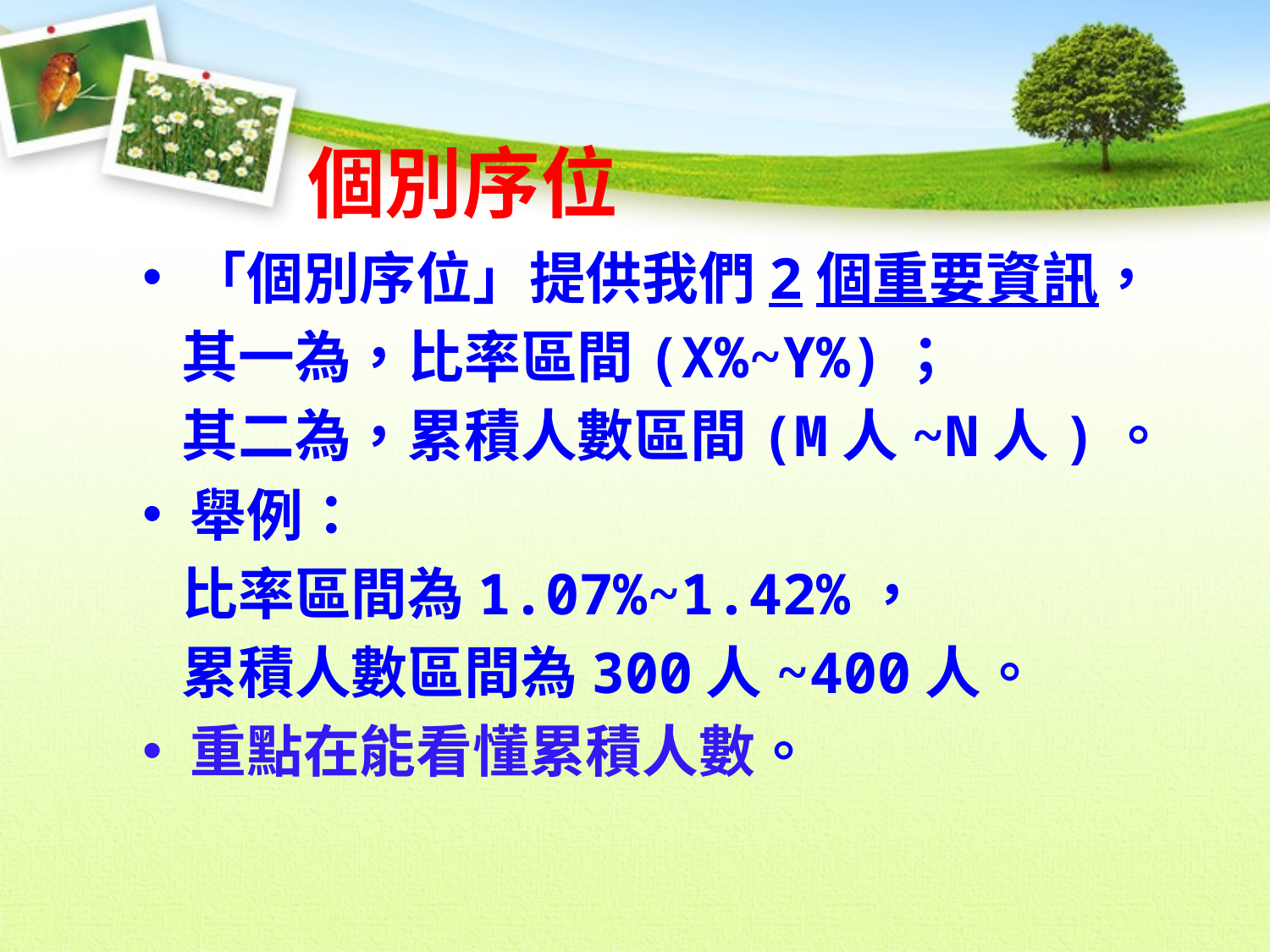

個別序位
「個別序位」提供我們2個重要資訊，
  其一為，比率區間(X%~Y%)；
  其二為，累積人數區間(M人~N人)。
舉例：
  比率區間為1.07%~1.42%，
  累積人數區間為300人~400人。
重點在能看懂累積人數。